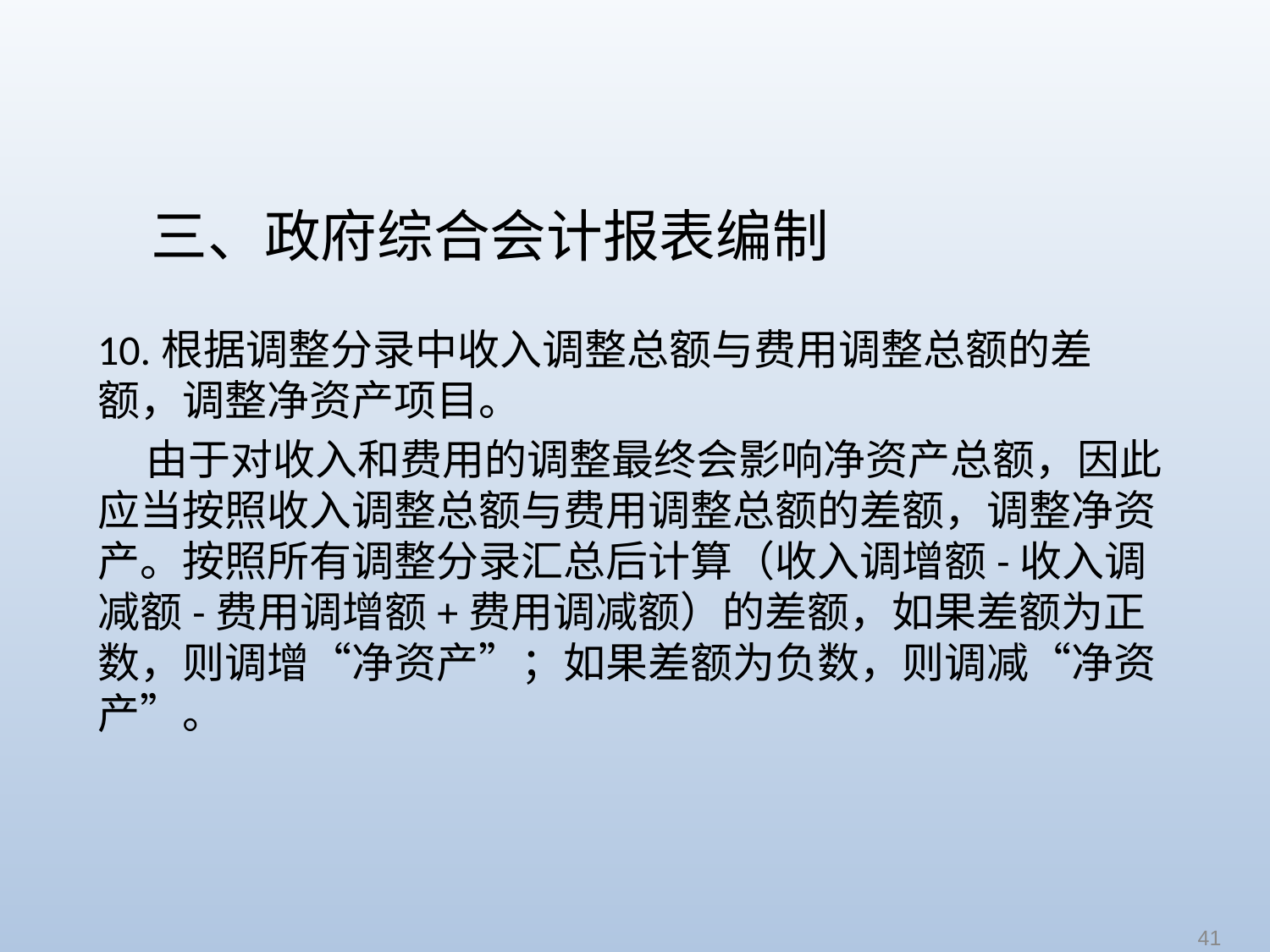

# 三、政府综合会计报表编制
10.根据调整分录中收入调整总额与费用调整总额的差额，调整净资产项目。
    由于对收入和费用的调整最终会影响净资产总额，因此应当按照收入调整总额与费用调整总额的差额，调整净资产。按照所有调整分录汇总后计算（收入调增额-收入调减额-费用调增额+费用调减额）的差额，如果差额为正数，则调增“净资产”；如果差额为负数，则调减“净资产”。
41